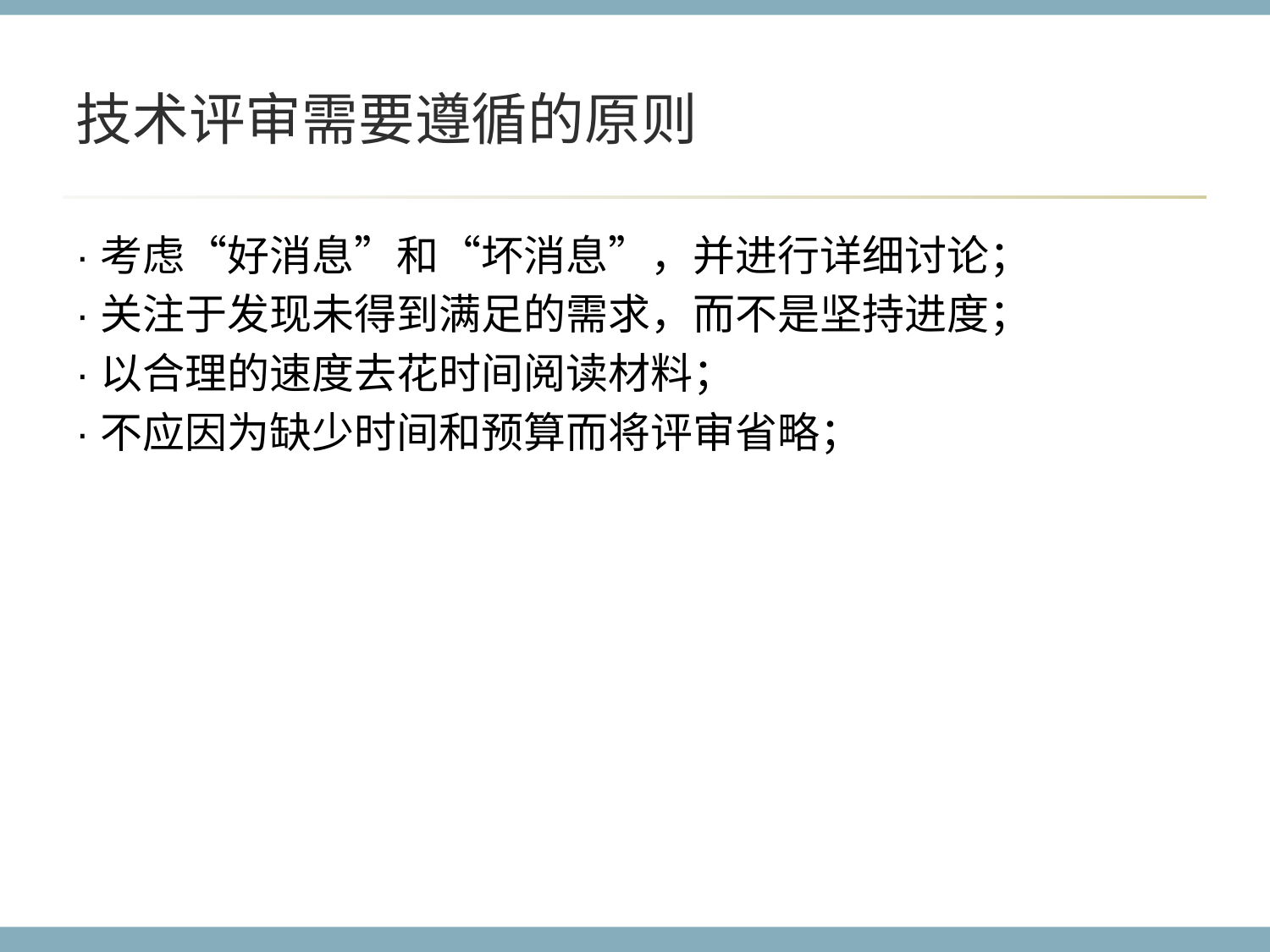

# 技术评审需要遵循的原则
·考虑“好消息”和“坏消息”，并进行详细讨论；
·关注于发现未得到满足的需求，而不是坚持进度；
·以合理的速度去花时间阅读材料；
·不应因为缺少时间和预算而将评审省略；